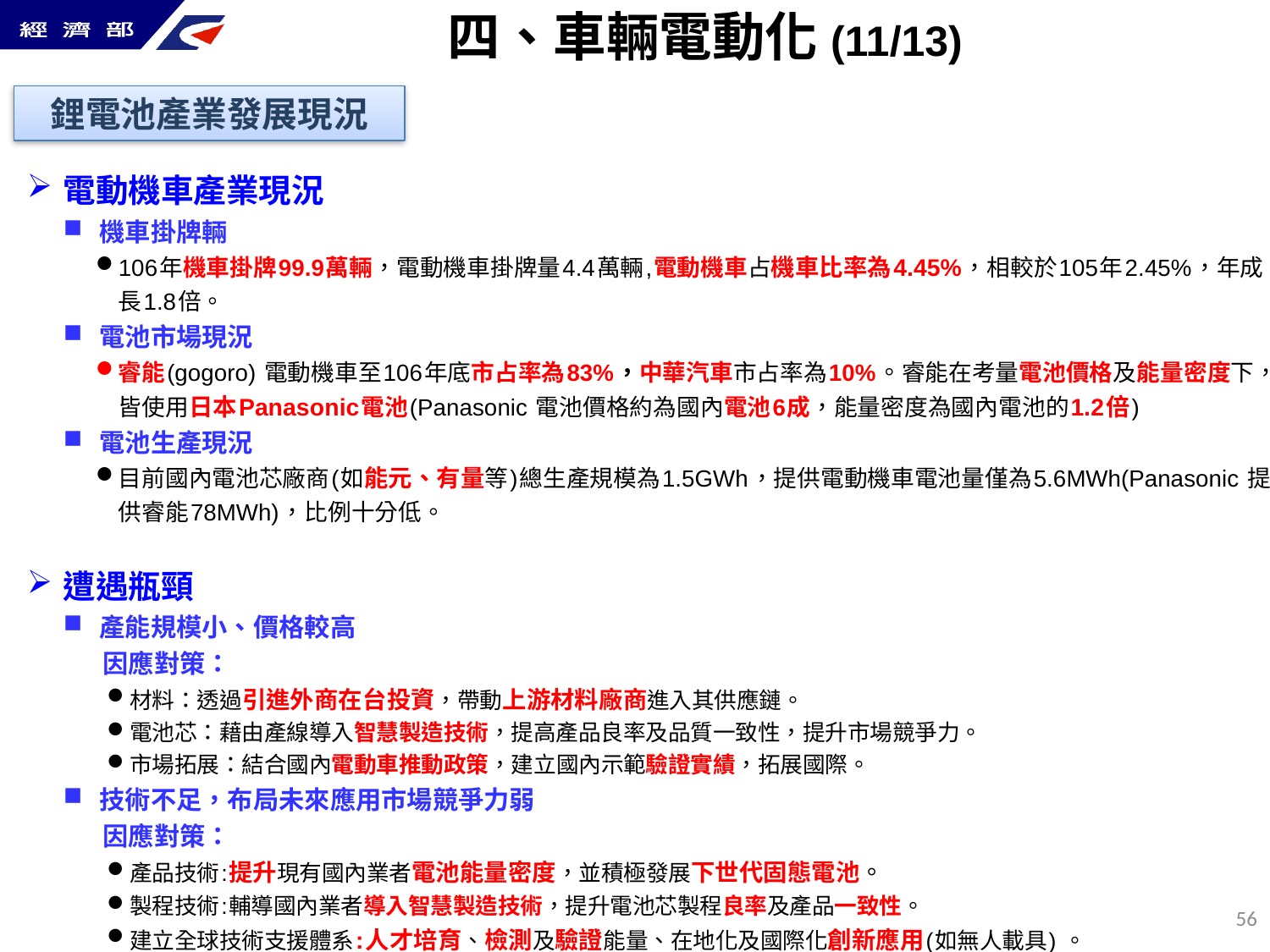

四、車輛電動化(11/13)
鋰電池產業發展現況
電動機車產業現況
機車掛牌輛
106年機車掛牌99.9萬輛，電動機車掛牌量4.4萬輛,電動機車占機車比率為4.45%，相較於105年2.45%，年成長1.8倍。
電池市場現況
睿能(gogoro) 電動機車至106年底市占率為83%，中華汽車市占率為10%。睿能在考量電池價格及能量密度下，皆使用日本Panasonic電池(Panasonic 電池價格約為國內電池6成，能量密度為國內電池的1.2倍)
電池生產現況
目前國內電池芯廠商(如能元、有量等)總生產規模為1.5GWh，提供電動機車電池量僅為5.6MWh(Panasonic 提供睿能78MWh)，比例十分低。

遭遇瓶頸
產能規模小、價格較高
 因應對策：
材料：透過引進外商在台投資，帶動上游材料廠商進入其供應鏈。
電池芯：藉由產線導入智慧製造技術，提高產品良率及品質一致性，提升市場競爭力。
市場拓展：結合國內電動車推動政策，建立國內示範驗證實績，拓展國際。
技術不足，布局未來應用市場競爭力弱
 因應對策：
產品技術:提升現有國內業者電池能量密度，並積極發展下世代固態電池。
製程技術:輔導國內業者導入智慧製造技術，提升電池芯製程良率及產品一致性。
建立全球技術支援體系:人才培育、檢測及驗證能量、在地化及國際化創新應用(如無人載具) 。
56